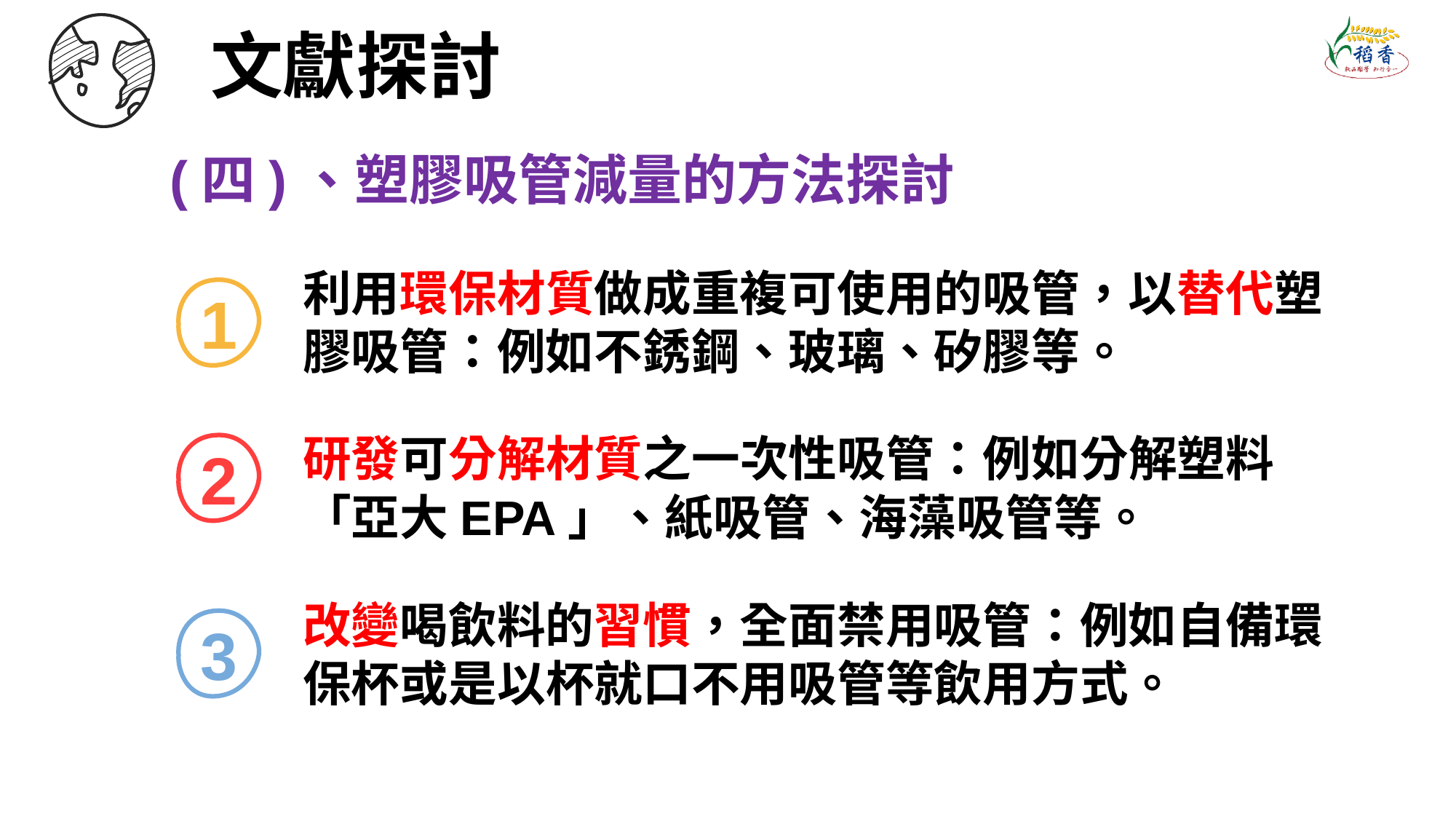

文獻探討

(四)、塑膠吸管減量的方法探討

利用環保材質做成重複可使用的吸管，以替代塑膠吸管：例如不銹鋼、玻璃、矽膠等。
1

研發可分解材質之一次性吸管：例如分解塑料「亞大EPA」、紙吸管、海藻吸管等。
2

改變喝飲料的習慣，全面禁用吸管：例如自備環保杯或是以杯就口不用吸管等飲用方式。
3